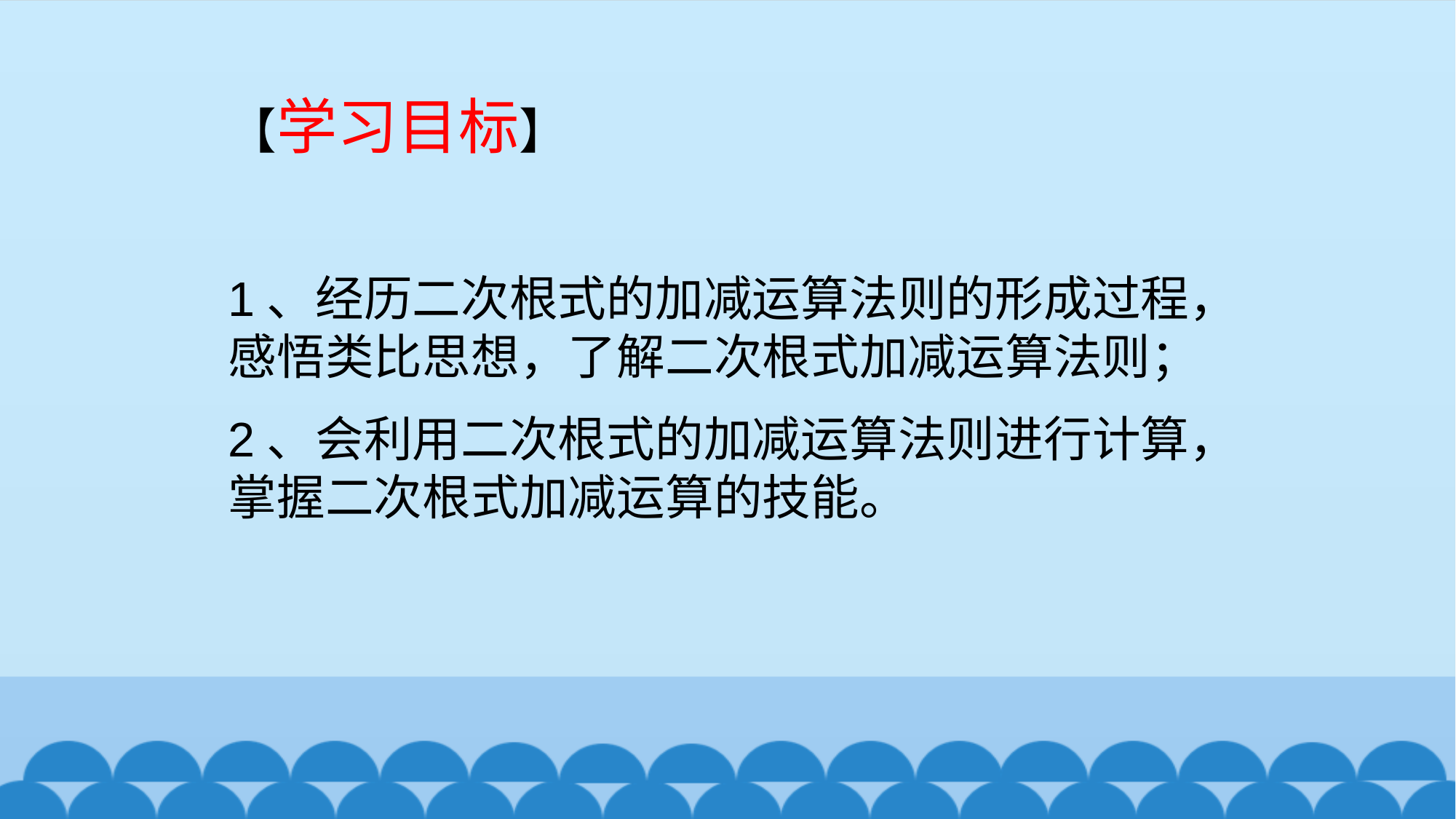

【
【学习目标】

1、经历二次根式的加减运算法则的形成过程，感悟类比思想，了解二次根式加减运算法则；
2、会利用二次根式的加减运算法则进行计算，掌握二次根式加减运算的技能。